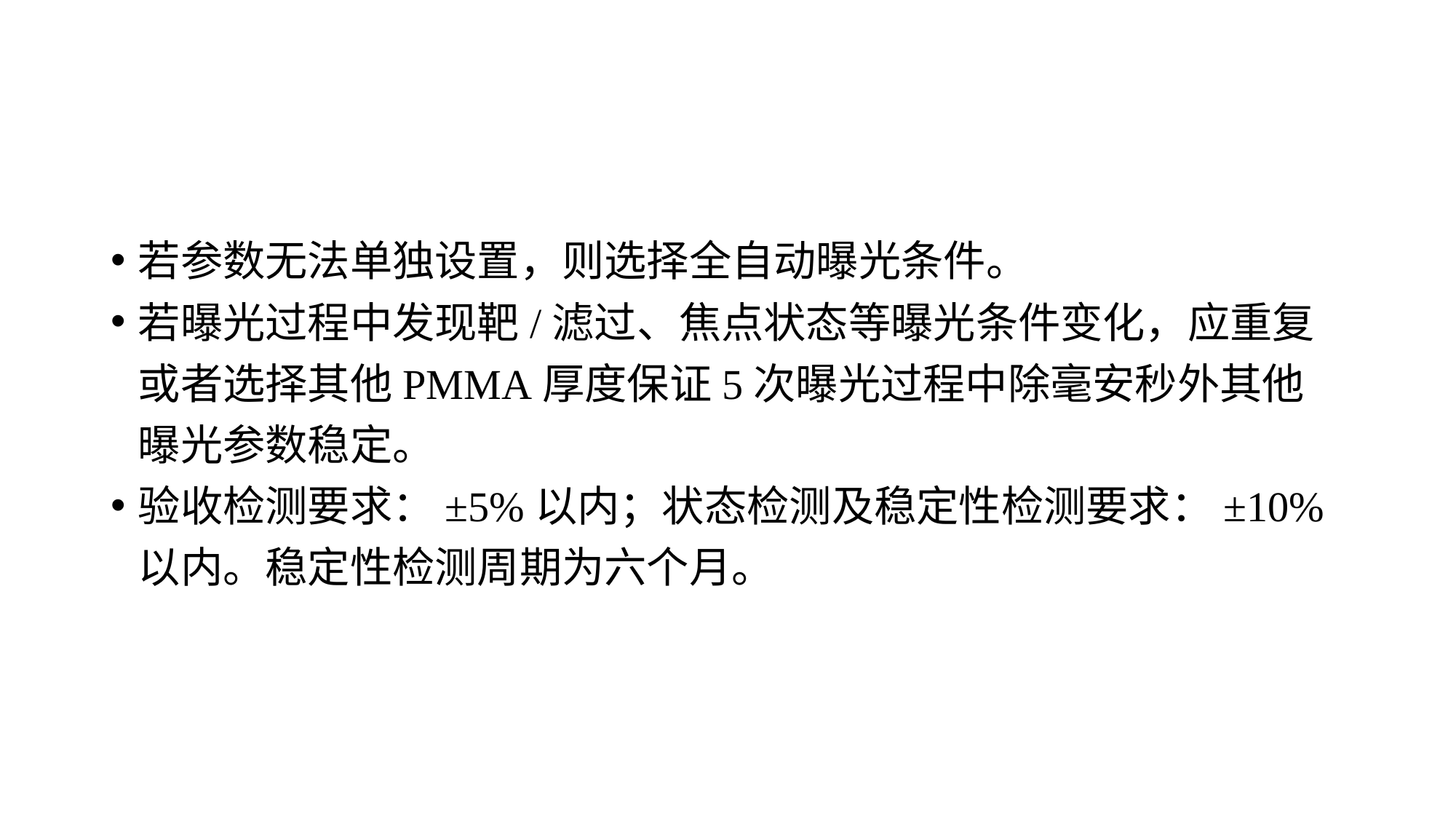

#
若参数无法单独设置，则选择全自动曝光条件。
若曝光过程中发现靶/滤过、焦点状态等曝光条件变化，应重复或者选择其他PMMA厚度保证5次曝光过程中除毫安秒外其他曝光参数稳定。
验收检测要求：±5%以内；状态检测及稳定性检测要求：±10%以内。稳定性检测周期为六个月。